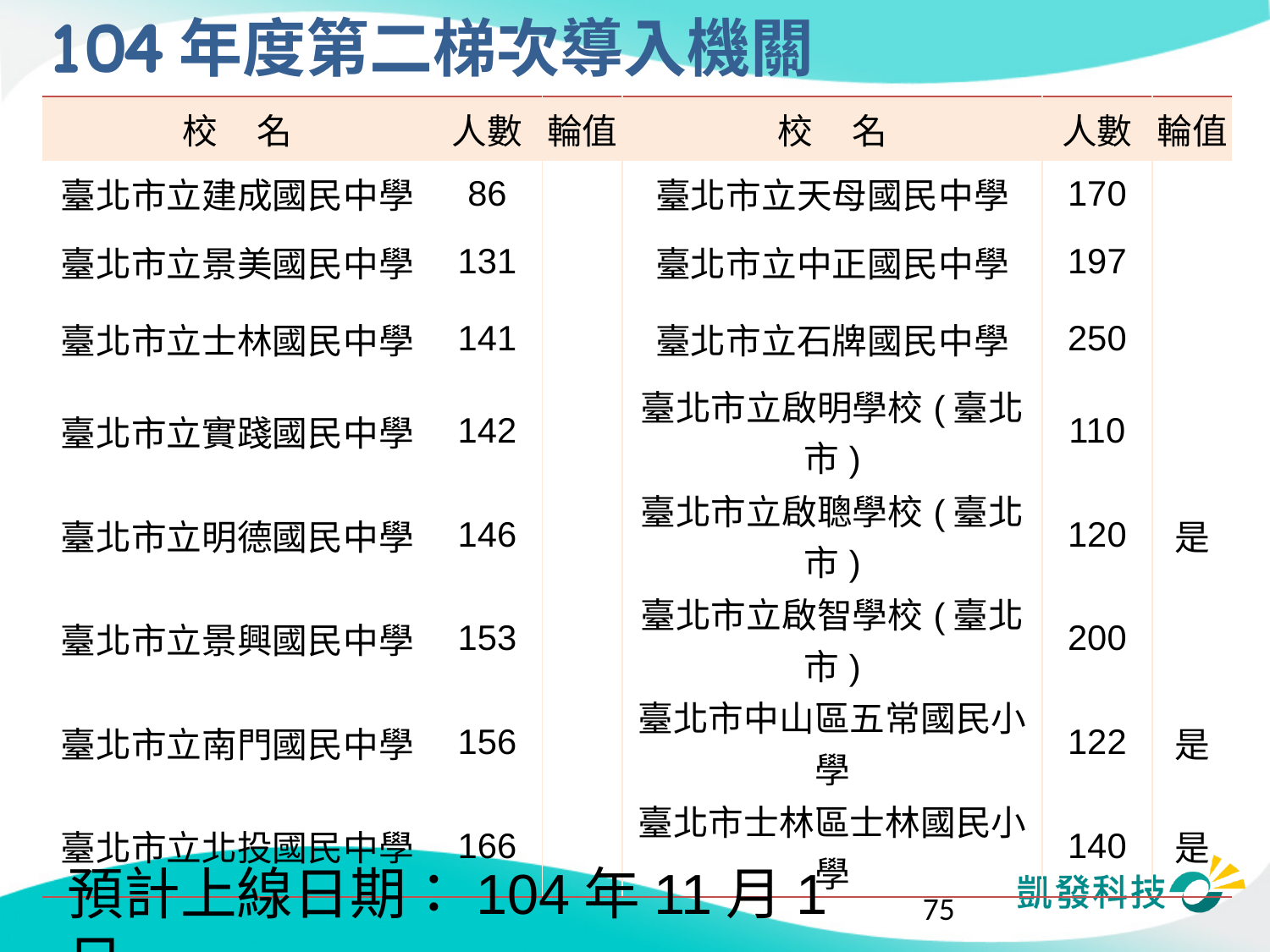

# 104年度第二梯次導入機關
| 校 名 | 人數 | 輪值 | 校 名 | 人數 | 輪值 |
| --- | --- | --- | --- | --- | --- |
| 臺北市立建成國民中學 | 86 |  | 臺北市立天母國民中學 | 170 |  |
| 臺北市立景美國民中學 | 131 |  | 臺北市立中正國民中學 | 197 |  |
| 臺北市立士林國民中學 | 141 |  | 臺北市立石牌國民中學 | 250 |  |
| 臺北市立實踐國民中學 | 142 |  | 臺北市立啟明學校(臺北市) | 110 |  |
| 臺北市立明德國民中學 | 146 |  | 臺北市立啟聰學校(臺北市) | 120 | 是 |
| 臺北市立景興國民中學 | 153 |  | 臺北市立啟智學校(臺北市) | 200 |  |
| 臺北市立南門國民中學 | 156 |  | 臺北市中山區五常國民小學 | 122 | 是 |
| 臺北市立北投國民中學 | 166 |  | 臺北市士林區士林國民小學 | 140 | 是 |
預計上線日期：104年11月1日
75